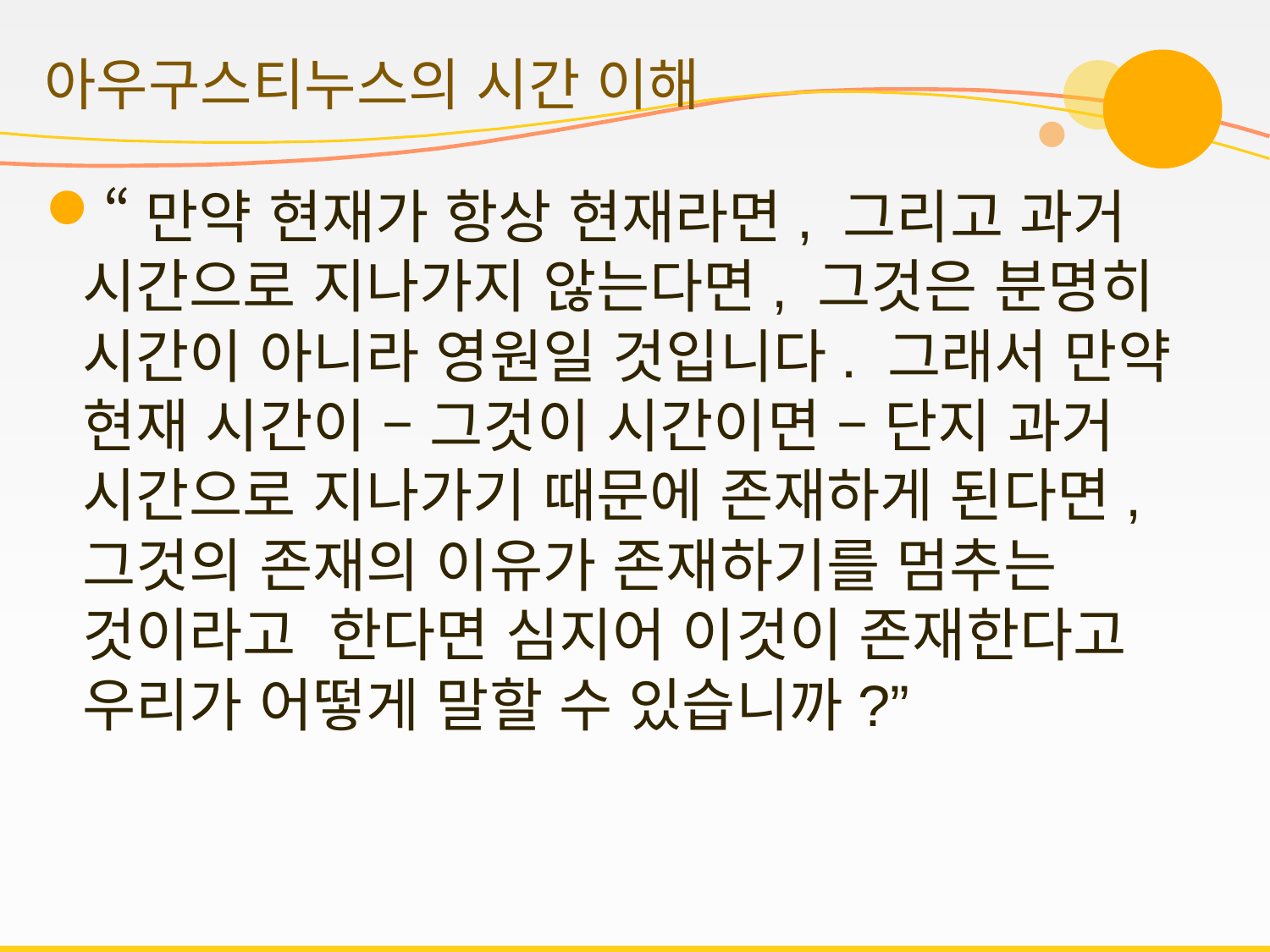

# 아우구스티누스의 시간 이해
“만약 현재가 항상 현재라면, 그리고 과거 시간으로 지나가지 않는다면, 그것은 분명히 시간이 아니라 영원일 것입니다. 그래서 만약 현재 시간이 – 그것이 시간이면 – 단지 과거 시간으로 지나가기 때문에 존재하게 된다면, 그것의 존재의 이유가 존재하기를 멈추는 것이라고  한다면 심지어 이것이 존재한다고 우리가 어떻게 말할 수 있습니까?”